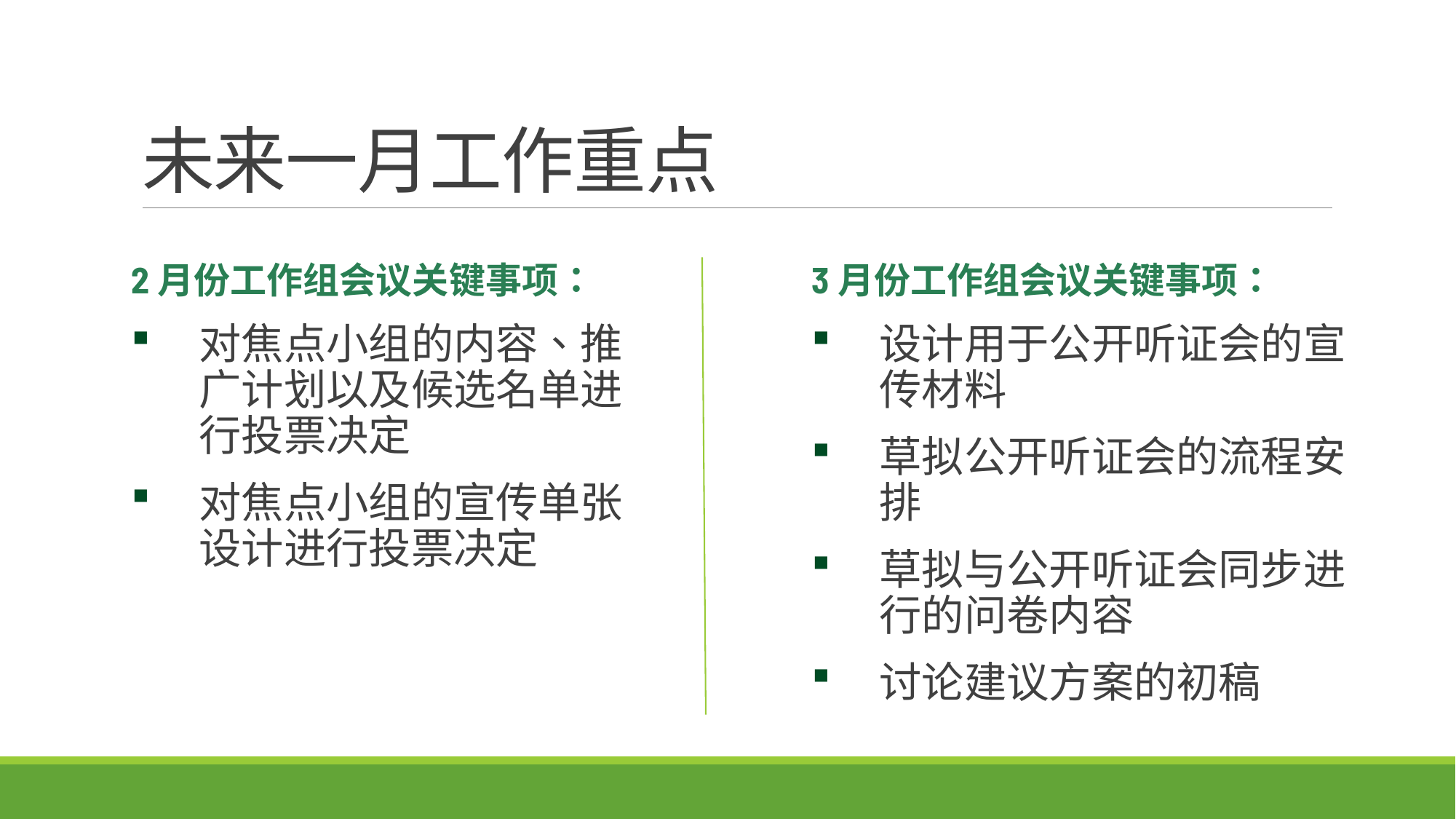

# 未来一月工作重点
2月份工作组会议关键事项：
对焦点小组的内容、推广计划以及候选名单进行投票决定
对焦点小组的宣传单张设计进行投票决定

3月份工作组会议关键事项：
设计用于公开听证会的宣传材料
草拟公开听证会的流程安排
草拟与公开听证会同步进行的问卷内容
讨论建议方案的初稿